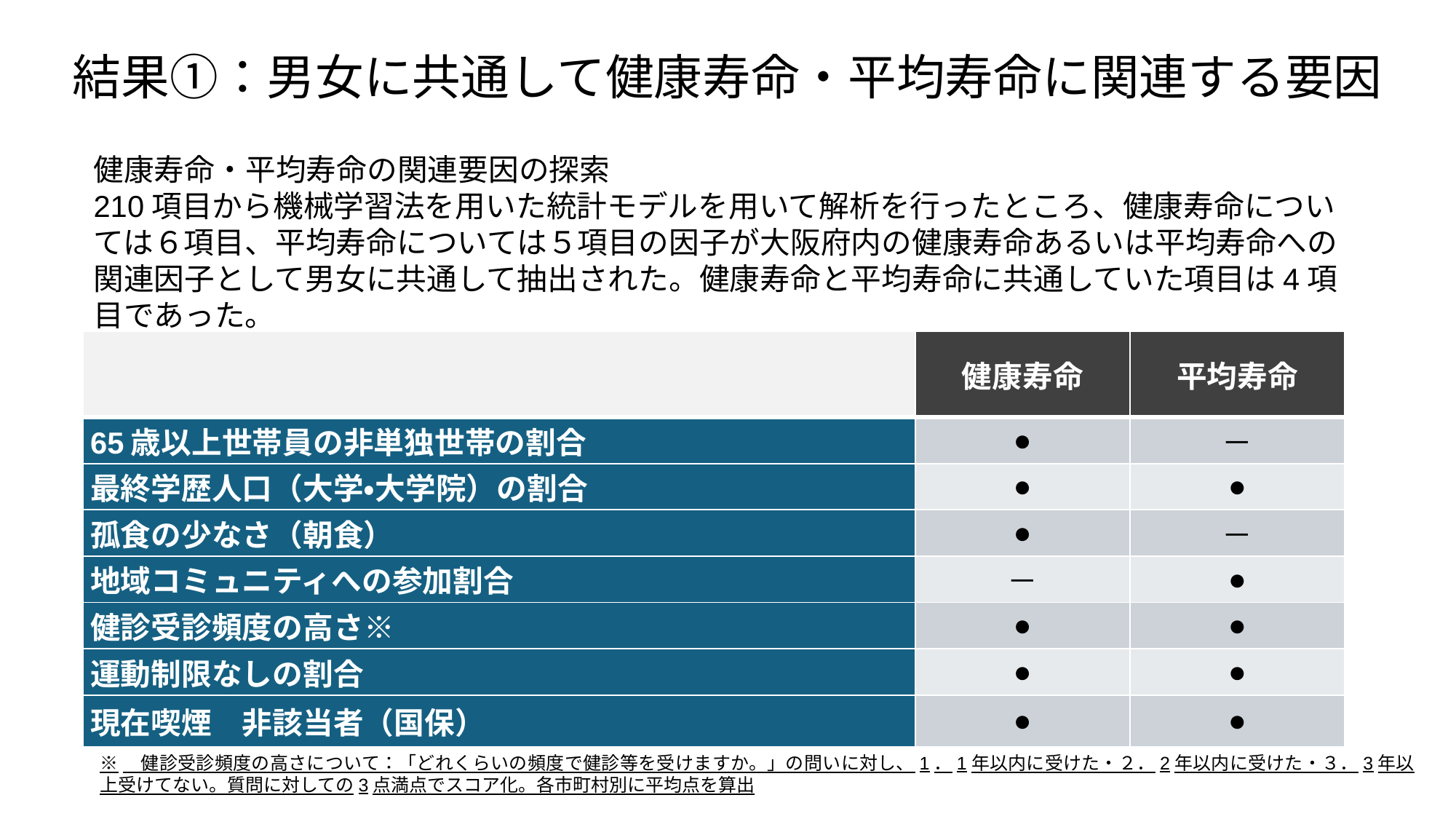

# 結果①：男女に共通して健康寿命・平均寿命に関連する要因
健康寿命・平均寿命の関連要因の探索
210項目から機械学習法を用いた統計モデルを用いて解析を行ったところ、健康寿命については６項目、平均寿命については５項目の因子が大阪府内の健康寿命あるいは平均寿命への関連因子として男女に共通して抽出された。健康寿命と平均寿命に共通していた項目は4項目であった。
|  | 健康寿命 | 平均寿命 |
| --- | --- | --- |
| 65歳以上世帯員の非単独世帯の割合 | ● | － |
| 最終学歴人口（大学・大学院）の割合 | ● | ● |
| 孤食の少なさ（朝食） | ● | － |
| 地域コミュニティへの参加割合 | － | ● |
| 健診受診頻度の高さ※ | ● | ● |
| 運動制限なしの割合 | ● | ● |
| 現在喫煙　非該当者（国保） | ● | ● |
※　健診受診頻度の高さについて：「どれくらいの頻度で健診等を受けますか。」の問いに対し、1．1年以内に受けた・２．2年以内に受けた・３．3年以上受けてない。質問に対しての3点満点でスコア化。各市町村別に平均点を算出